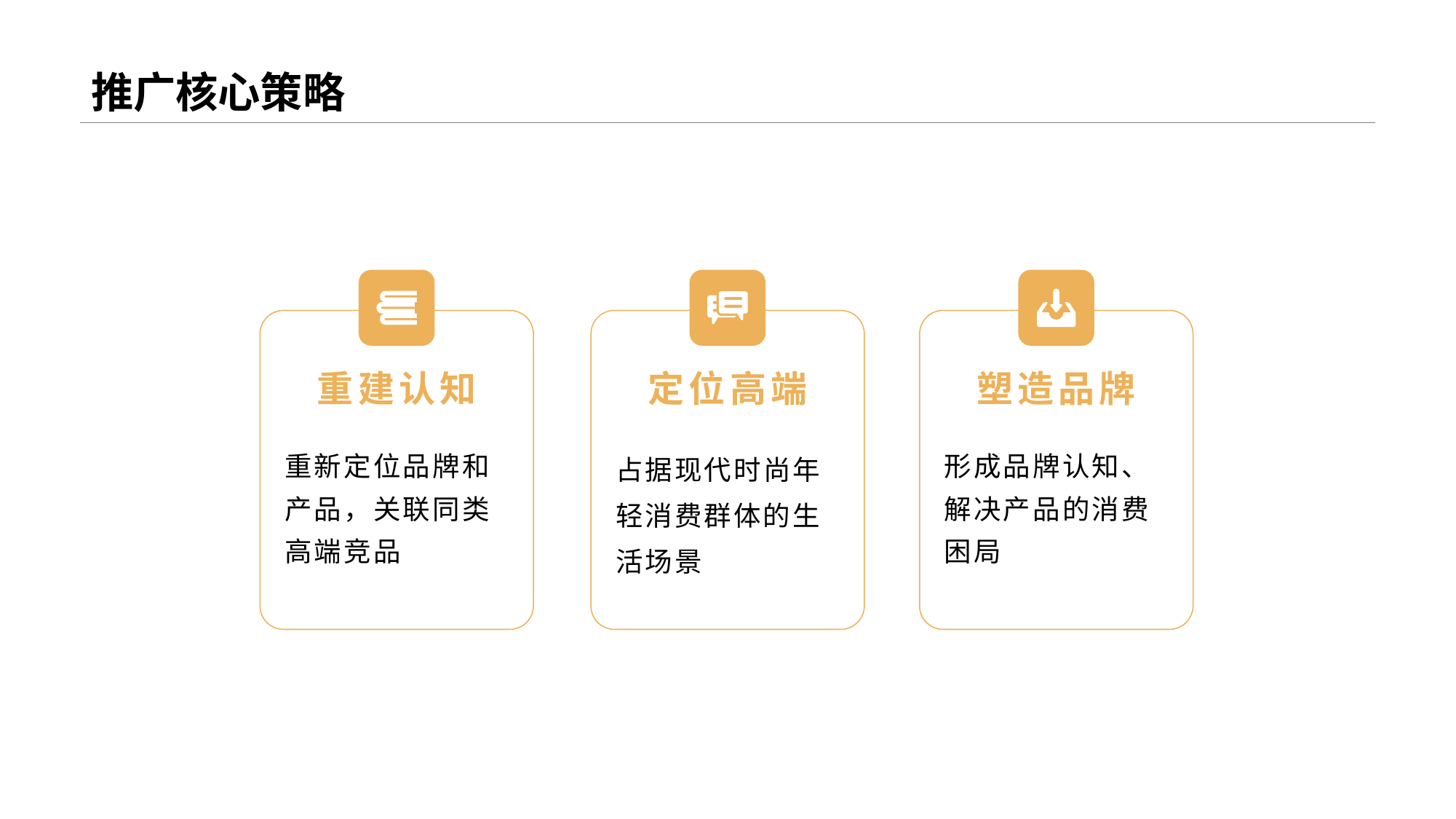

# 推广核心策略

重建认知
定位高端
塑造品牌
重新定位品牌和产品，关联同类高端竞品
占据现代时尚年轻消费群体的生活场景
形成品牌认知、解决产品的消费困局